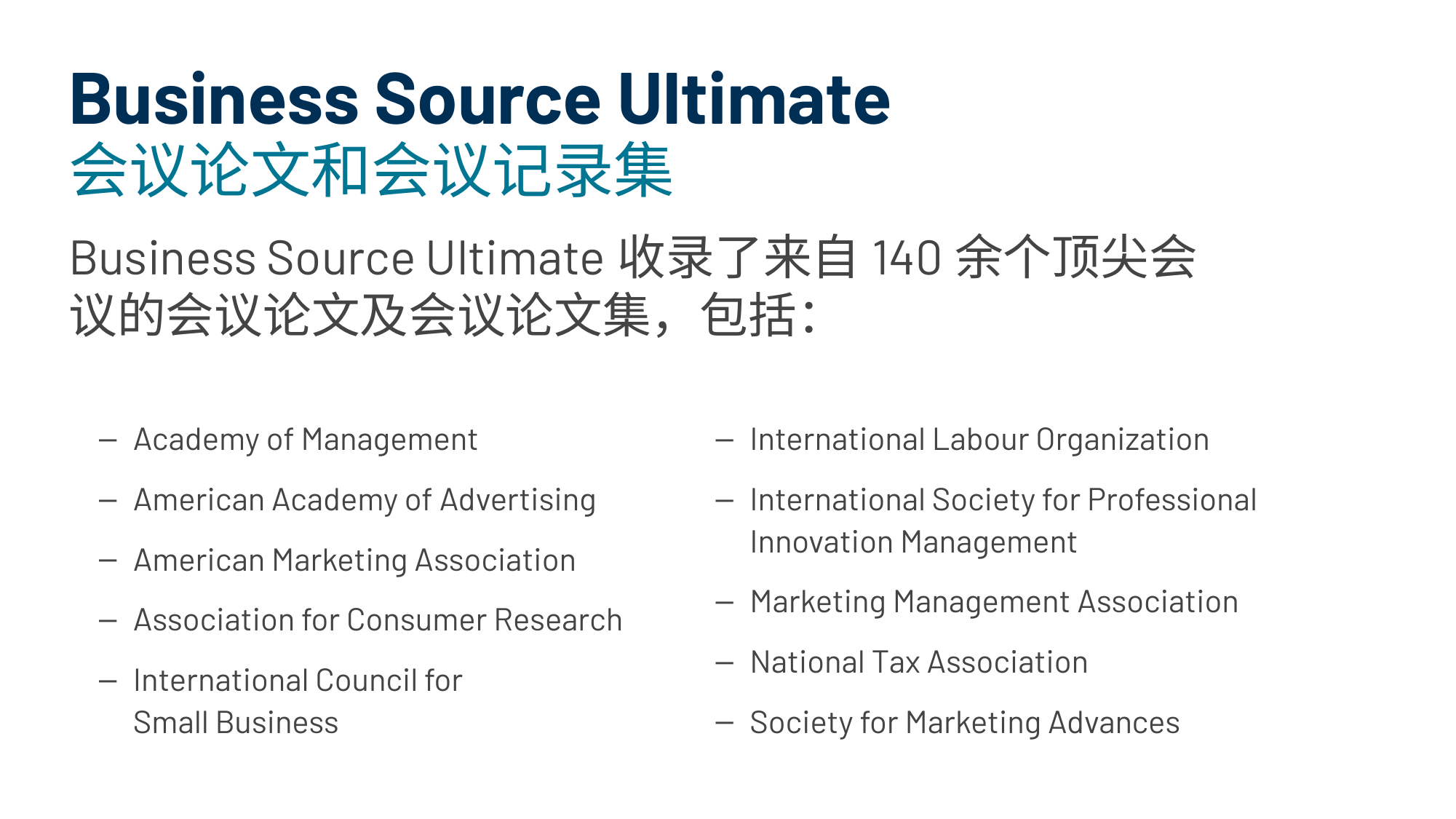

# Business Source Ultimate 会议论文和会议记录集
Business Source Ultimate收录了来自140余个顶尖会议的会议论文及会议论文集，包括：
Academy of Management
American Academy of Advertising
American Marketing Association
Association for Consumer Research
International Council for
Small Business
International Labour Organization
International Society for Professional Innovation Management
Marketing Management Association
National Tax Association
Society for Marketing Advances